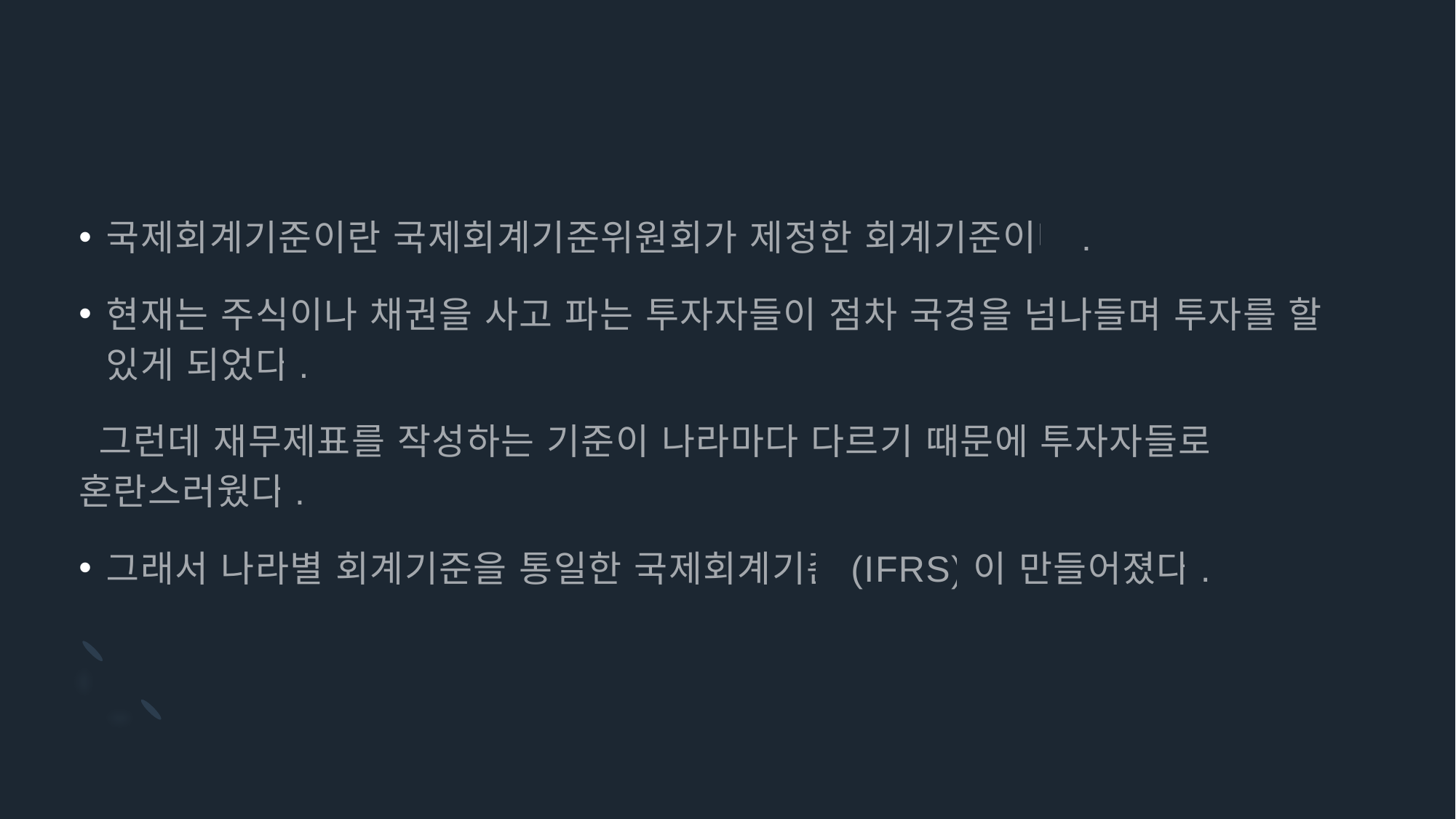

국제회계기준이란 국제회계기준위원회가 제정한 회계기준이다.
현재는 주식이나 채권을 사고 파는 투자자들이 점차 국경을 넘나들며 투자를 할 수 있게 되었다.
 그런데 재무제표를 작성하는 기준이 나라마다 다르기 때문에 투자자들로서 혼란스러웠다.
그래서 나라별 회계기준을 통일한 국제회계기준(IFRS)이 만들어졌다.